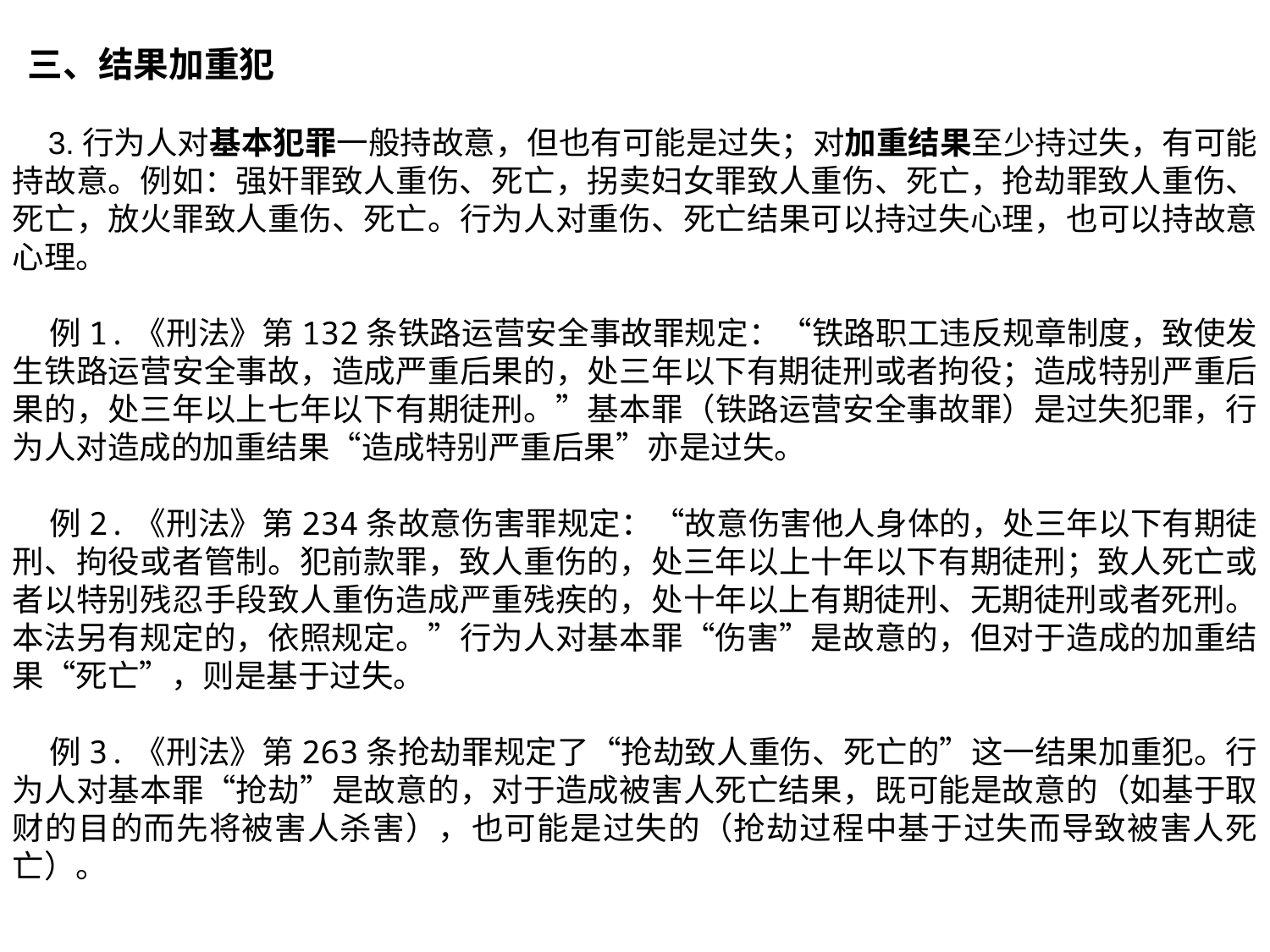

三、结果加重犯
    3.行为人对基本犯罪一般持故意，但也有可能是过失；对加重结果至少持过失，有可能持故意。例如：强奸罪致人重伤、死亡，拐卖妇女罪致人重伤、死亡，抢劫罪致人重伤、死亡，放火罪致人重伤、死亡。行为人对重伤、死亡结果可以持过失心理，也可以持故意心理。

    例1.《刑法》第132条铁路运营安全事故罪规定：“铁路职工违反规章制度，致使发生铁路运营安全事故，造成严重后果的，处三年以下有期徒刑或者拘役；造成特别严重后果的，处三年以上七年以下有期徒刑。”基本罪（铁路运营安全事故罪）是过失犯罪，行为人对造成的加重结果“造成特别严重后果”亦是过失。

    例2.《刑法》第234条故意伤害罪规定：“故意伤害他人身体的，处三年以下有期徒刑、拘役或者管制。犯前款罪，致人重伤的，处三年以上十年以下有期徒刑；致人死亡或者以特别残忍手段致人重伤造成严重残疾的，处十年以上有期徒刑、无期徒刑或者死刑。本法另有规定的，依照规定。”行为人对基本罪“伤害”是故意的，但对于造成的加重结果“死亡”，则是基于过失。

    例3.《刑法》第263条抢劫罪规定了“抢劫致人重伤、死亡的”这一结果加重犯。行为人对基本罪“抢劫”是故意的，对于造成被害人死亡结果，既可能是故意的（如基于取财的目的而先将被害人杀害），也可能是过失的（抢劫过程中基于过失而导致被害人死亡）。